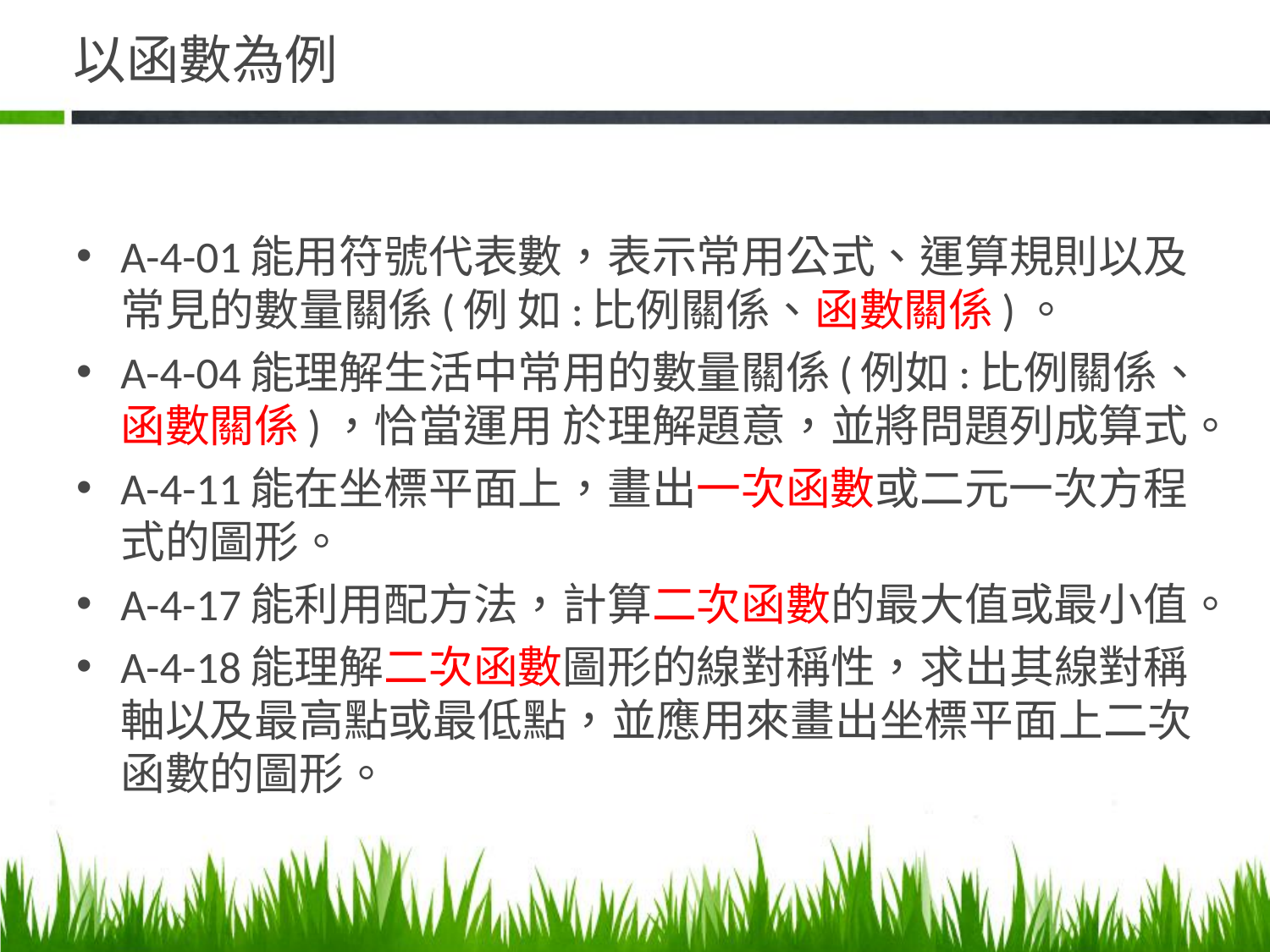

# 以函數為例
A-4-01能用符號代表數，表示常用公式、運算規則以及常見的數量關係(例 如:比例關係、函數關係)。
A-4-04能理解生活中常用的數量關係(例如:比例關係、函數關係)，恰當運用 於理解題意，並將問題列成算式。
A-4-11能在坐標平面上，畫出一次函數或二元一次方程式的圖形。
A-4-17能利用配方法，計算二次函數的最大值或最小值。
A-4-18能理解二次函數圖形的線對稱性，求出其線對稱軸以及最高點或最低點，並應用來畫出坐標平面上二次函數的圖形。